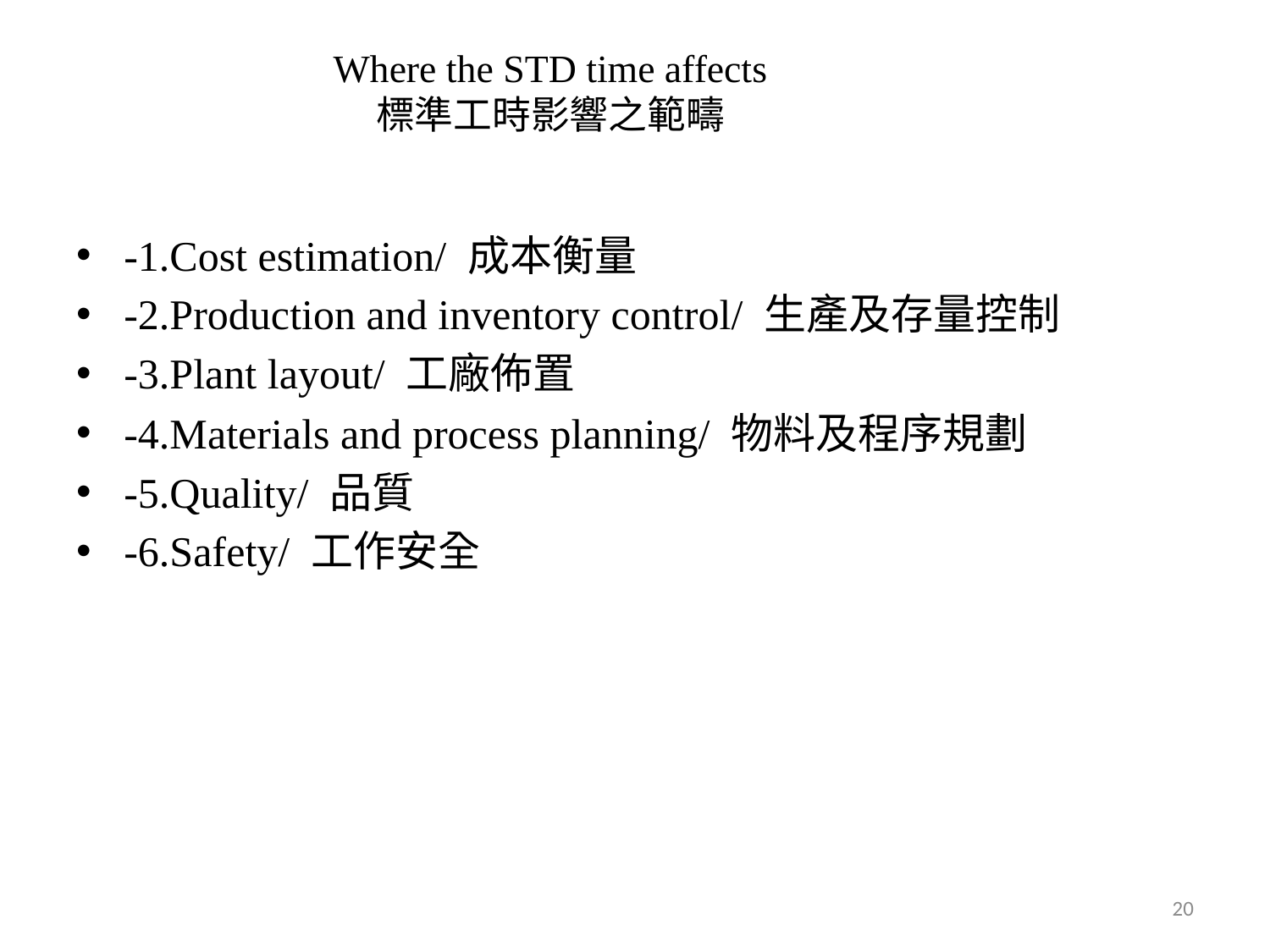

# Where the STD time affects 標準工時影響之範疇
-1.Cost estimation/ 成本衡量
-2.Production and inventory control/ 生產及存量控制
-3.Plant layout/ 工廠佈置
-4.Materials and process planning/ 物料及程序規劃
-5.Quality/ 品質
-6.Safety/ 工作安全

20